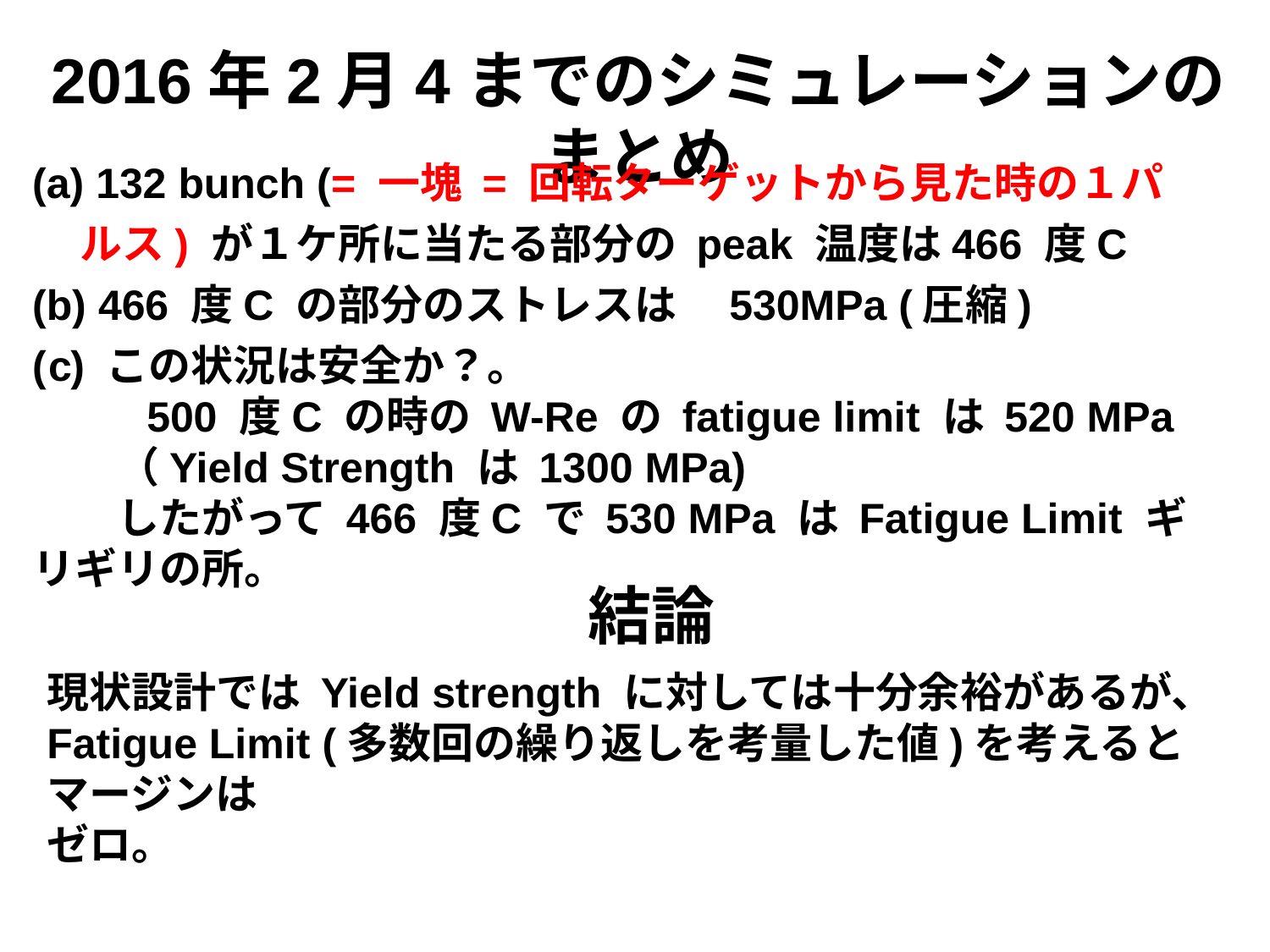

2016年2月4までのシミュレーションのまとめ
 132 bunch (= 一塊 = 回転ターゲットから見た時の１パルス) が１ケ所に当たる部分の peak 温度は466 度C
 466 度C の部分のストレスは　530MPa (圧縮)
 この状況は安全か？。
 　　500 度C の時の W-Re の fatigue limit は 520 MPa
　　（Yield Strength は 1300 MPa)
　　したがって 466 度C で 530 MPa は Fatigue Limit ギリギリの所。

結論
現状設計では Yield strength に対しては十分余裕があるが、Fatigue Limit (多数回の繰り返しを考量した値)を考えるとマージンは
ゼロ。